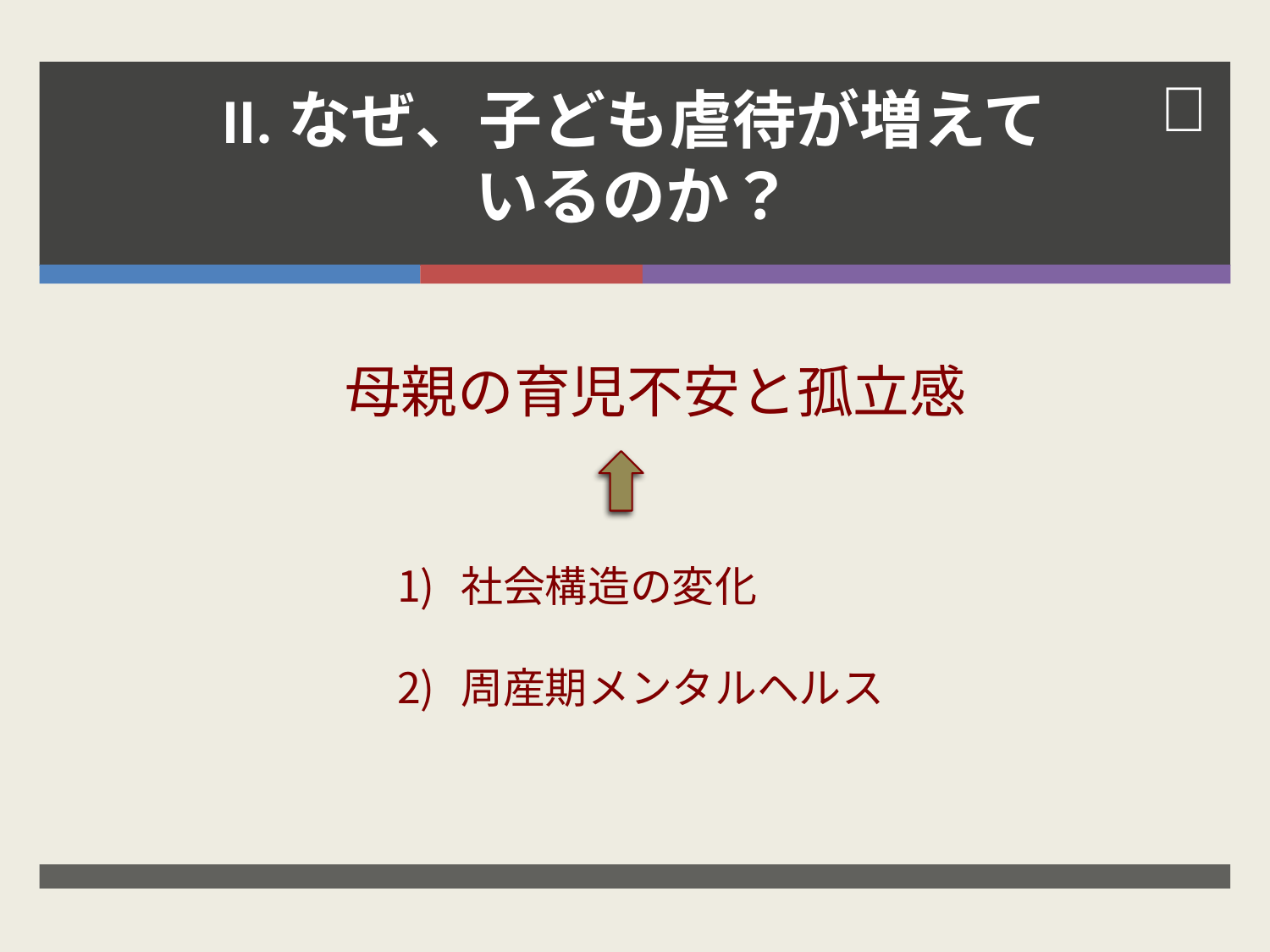

# II.なぜ、子ども虐待が増えて いるのか？
母親の育児不安と孤立感

社会構造の変化

周産期メンタルヘルス